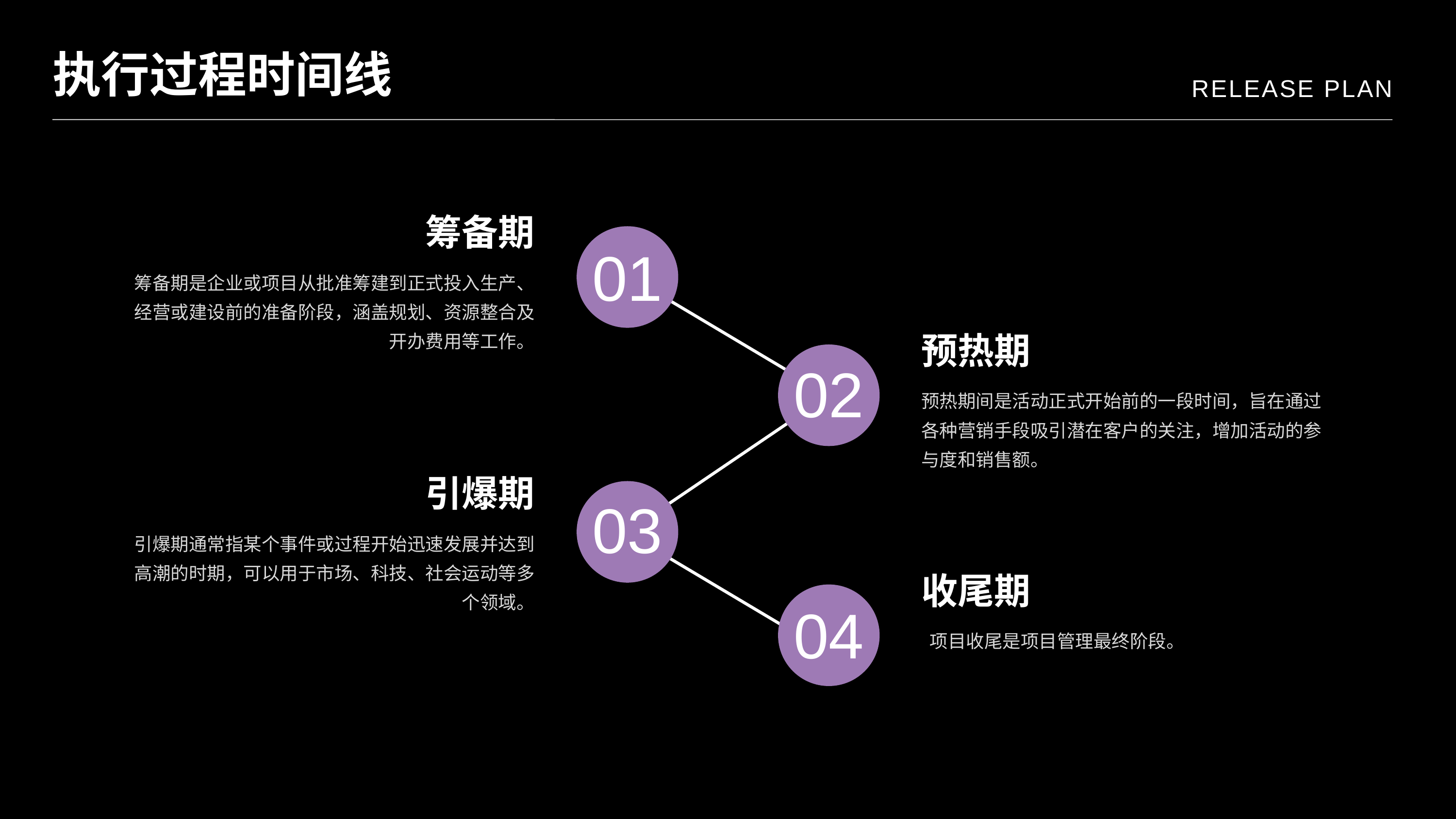

执行过程时间线
RELEASE PLAN

筹备期
01

筹备期是企业或项目从批准筹建到正式投入生产、经营或建设前的准备阶段，涵盖规划、资源整合及开办费用等工作。

预热期
02

预热期间是活动正式开始前的一段时间，旨在通过各种营销手段吸引潜在客户的关注，增加活动的参与度和销售额。

引爆期
03

引爆期通常指某个事件或过程开始迅速发展并达到高潮的时期，可以用于市场、科技、社会运动等多个领域。

收尾期
04

 项目收尾是项目管理最终阶段。